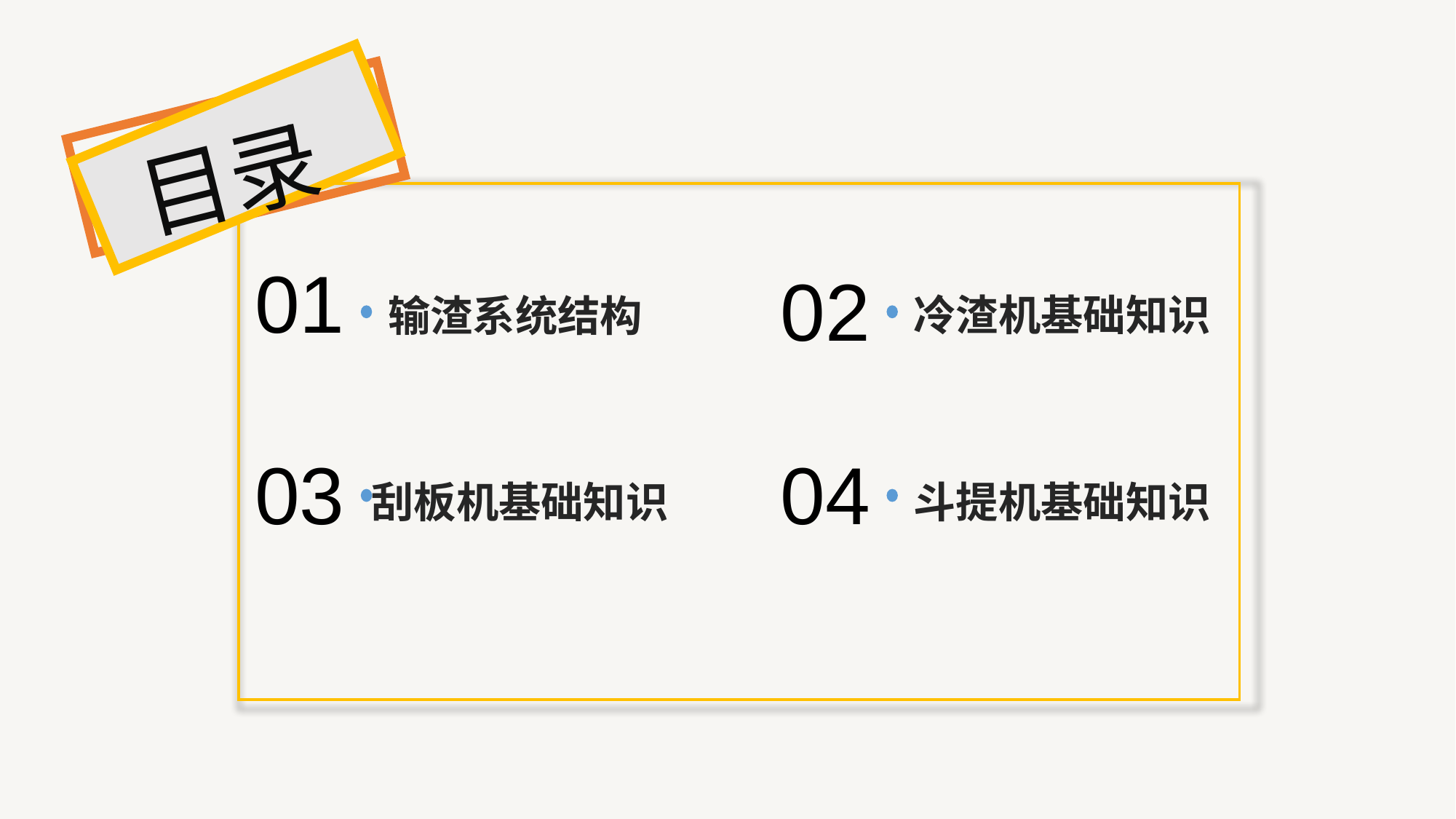

目录

01
02
冷渣机基础知识
输渣系统结构

03
04
刮板机基础知识
斗提机基础知识